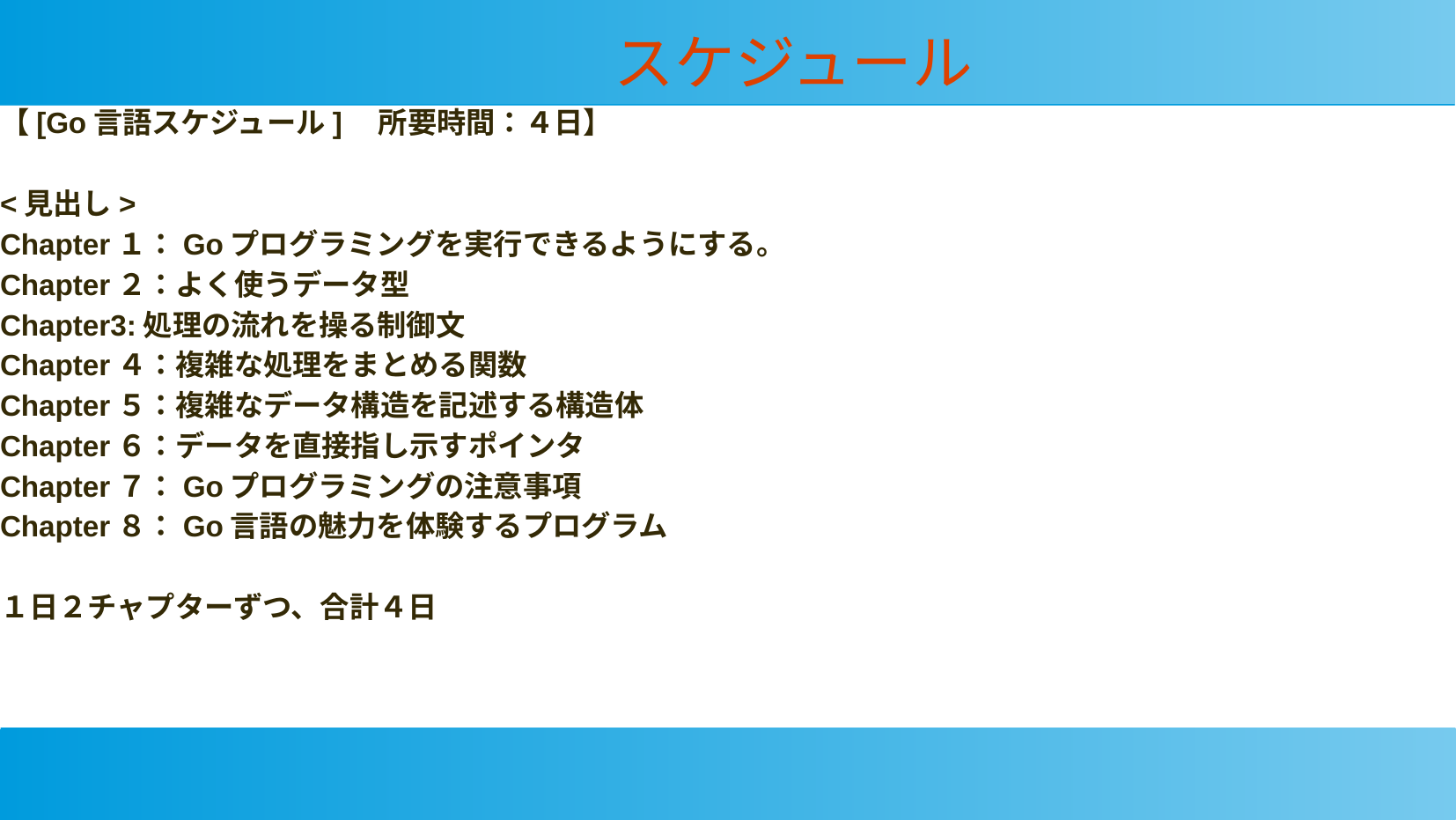

スケジュール
【[Go言語スケジュール]　所要時間：４日】

<見出し>
Chapter１：Goプログラミングを実行できるようにする。
Chapter２：よく使うデータ型
Chapter3:処理の流れを操る制御文
Chapter４：複雑な処理をまとめる関数
Chapter５：複雑なデータ構造を記述する構造体
Chapter６：データを直接指し示すポインタ
Chapter７：Goプログラミングの注意事項
Chapter８：Go言語の魅力を体験するプログラム

１日２チャプターずつ、合計４日